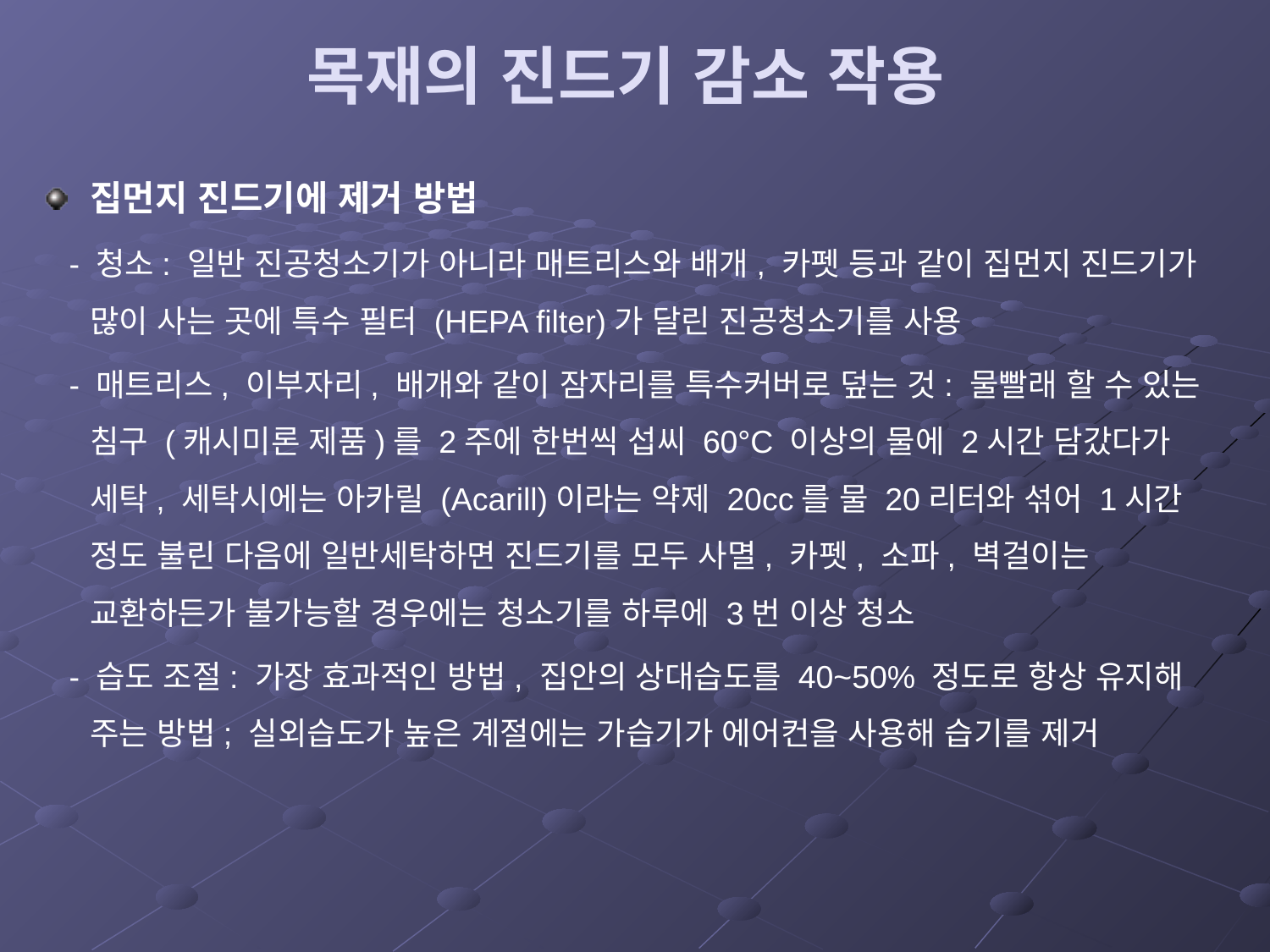

# 목재의 진드기 감소 작용
집먼지 진드기에 제거 방법
   - 청소: 일반 진공청소기가 아니라 매트리스와 배개, 카펫 등과 같이 집먼지 진드기가 많이 사는 곳에 특수 필터 (HEPA filter)가 달린 진공청소기를 사용
   - 매트리스, 이부자리, 배개와 같이 잠자리를 특수커버로 덮는 것: 물빨래 할 수 있는 침구 (캐시미론 제품)를 2주에 한번씩 섭씨 60°C 이상의 물에 2시간 담갔다가 세탁, 세탁시에는 아카릴 (Acarill)이라는 약제 20cc를 물 20리터와 섞어 1시간 정도 불린 다음에 일반세탁하면 진드기를 모두 사멸, 카펫, 소파, 벽걸이는 교환하든가 불가능할 경우에는 청소기를 하루에 3번 이상 청소
   - 습도 조절: 가장 효과적인 방법, 집안의 상대습도를 40~50% 정도로 항상 유지해 주는 방법; 실외습도가 높은 계절에는 가습기가 에어컨을 사용해 습기를 제거